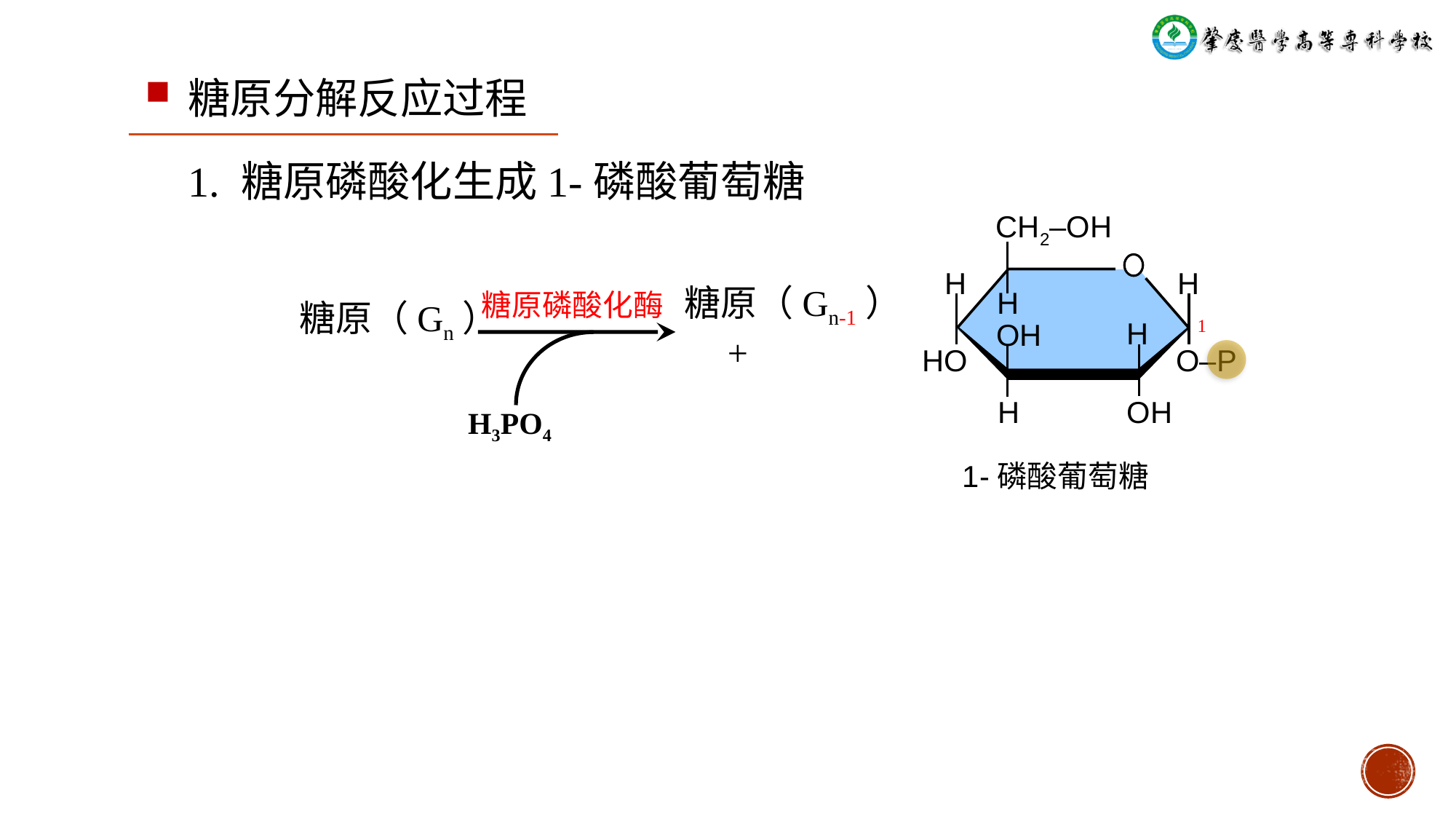

糖原分解反应过程

1. 糖原磷酸化生成1-磷酸葡萄糖
CH2‒OH

H
H

H

H
OH
HO
O‒P

H
OH
1-磷酸葡萄糖
糖原磷酸化酶
糖原（Gn）
糖原（Gn-1）+
1

H3PO4